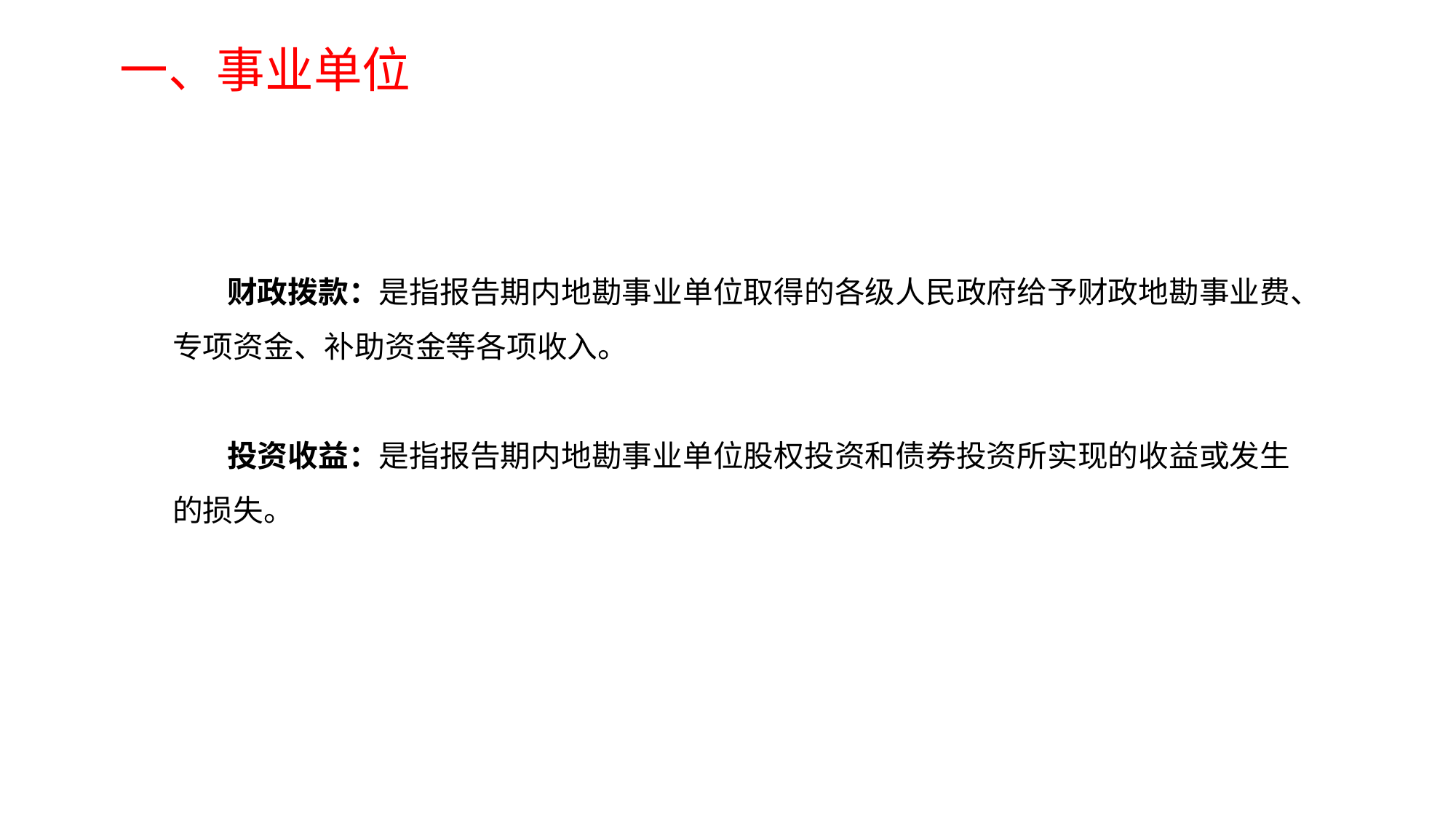

一、事业单位
财政拨款：是指报告期内地勘事业单位取得的各级人民政府给予财政地勘事业费、专项资金、补助资金等各项收入。

投资收益：是指报告期内地勘事业单位股权投资和债券投资所实现的收益或发生的损失。